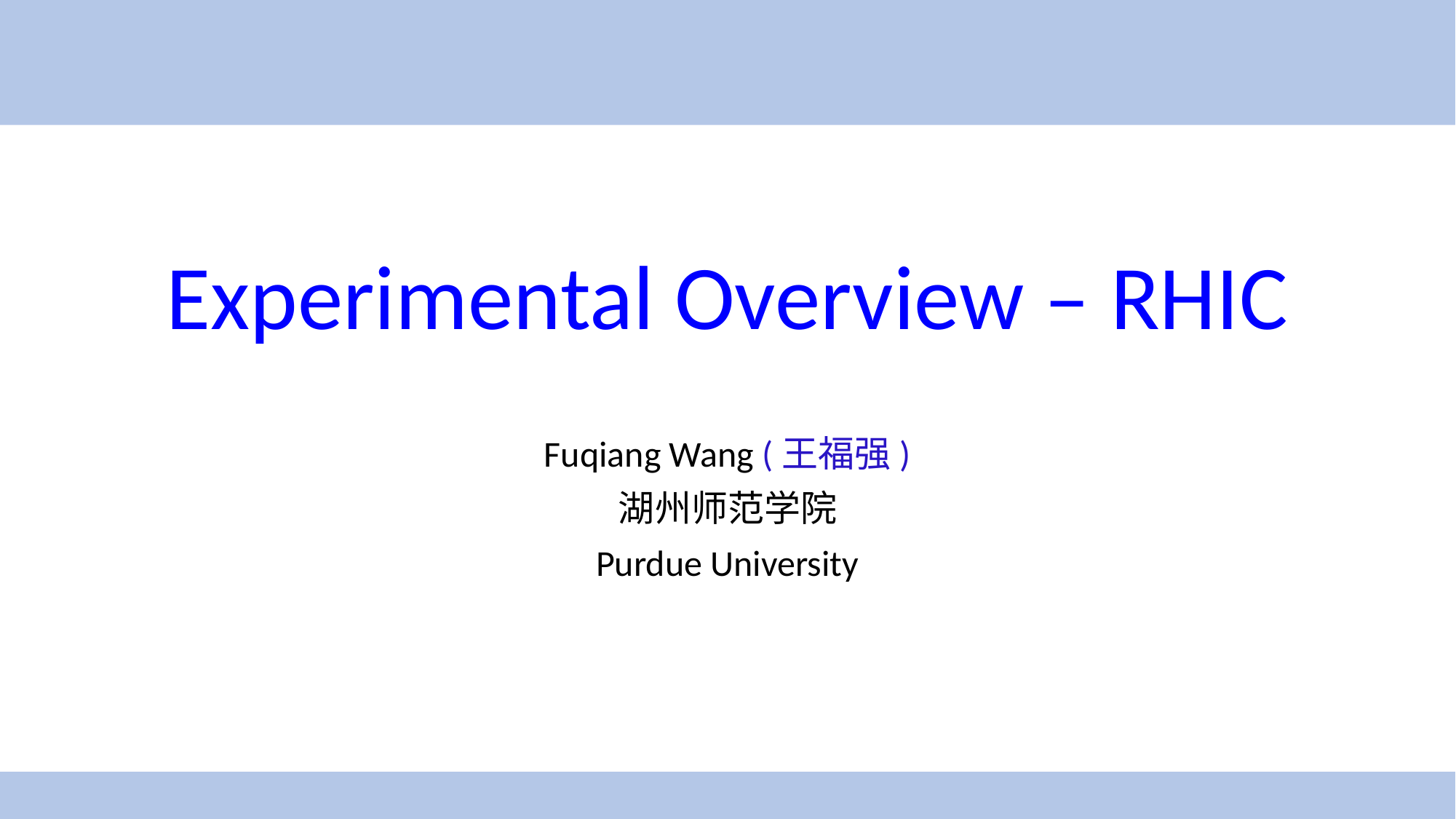

# Experimental Overview – RHIC
Fuqiang Wang (王福强)
湖州师范学院
Purdue University